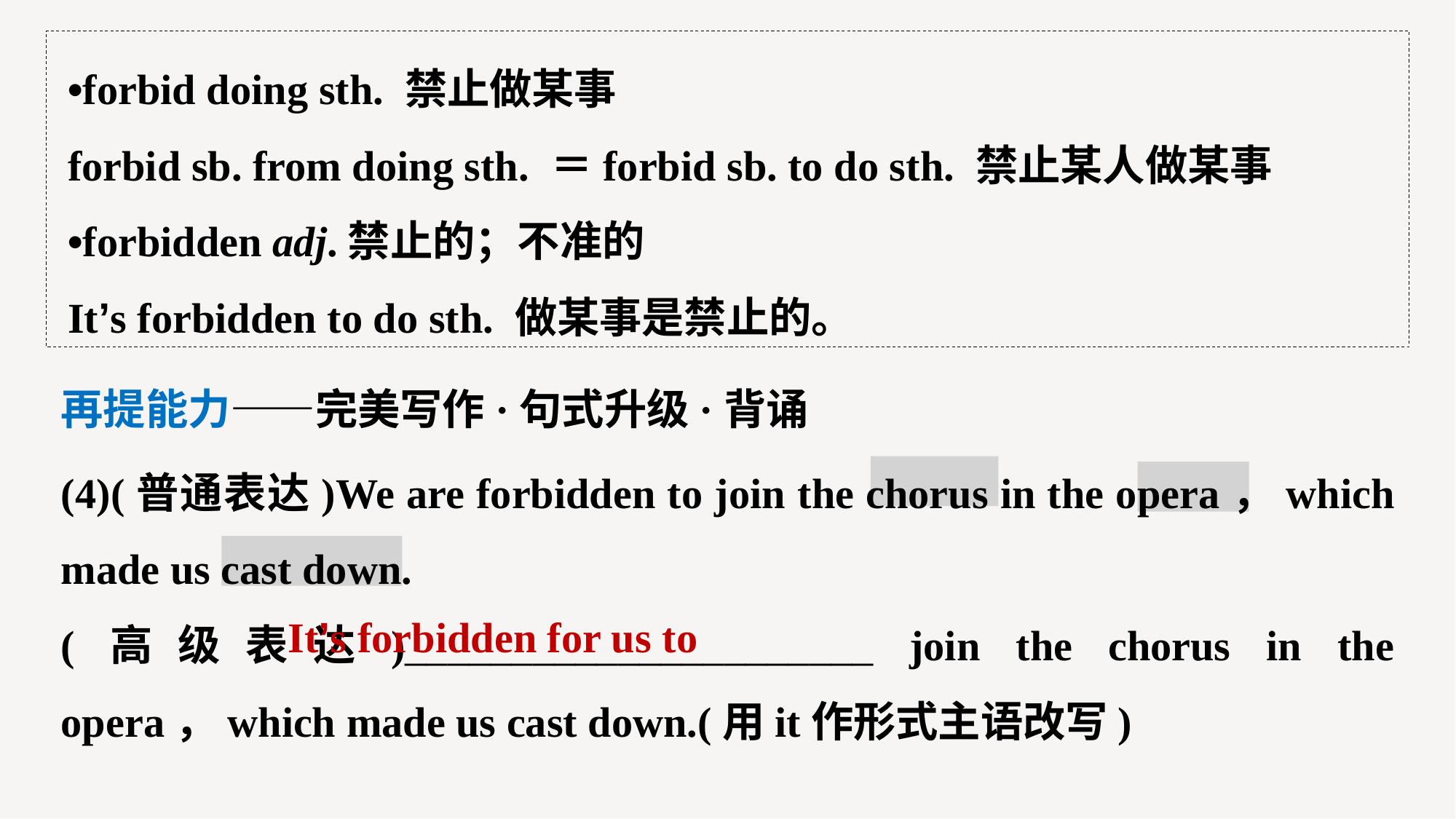

•forbid doing sth. 禁止做某事
forbid sb. from doing sth. ＝forbid sb. to do sth. 禁止某人做某事
•forbidden adj.禁止的；不准的
It’s forbidden to do sth. 做某事是禁止的。
再提能力——完美写作·句式升级·背诵
(4)(普通表达)We are forbidden to join the chorus in the opera，which made us cast down.
(高级表达)______________________ join the chorus in the opera，which made us cast down.(用it作形式主语改写)

It’s forbidden for us to